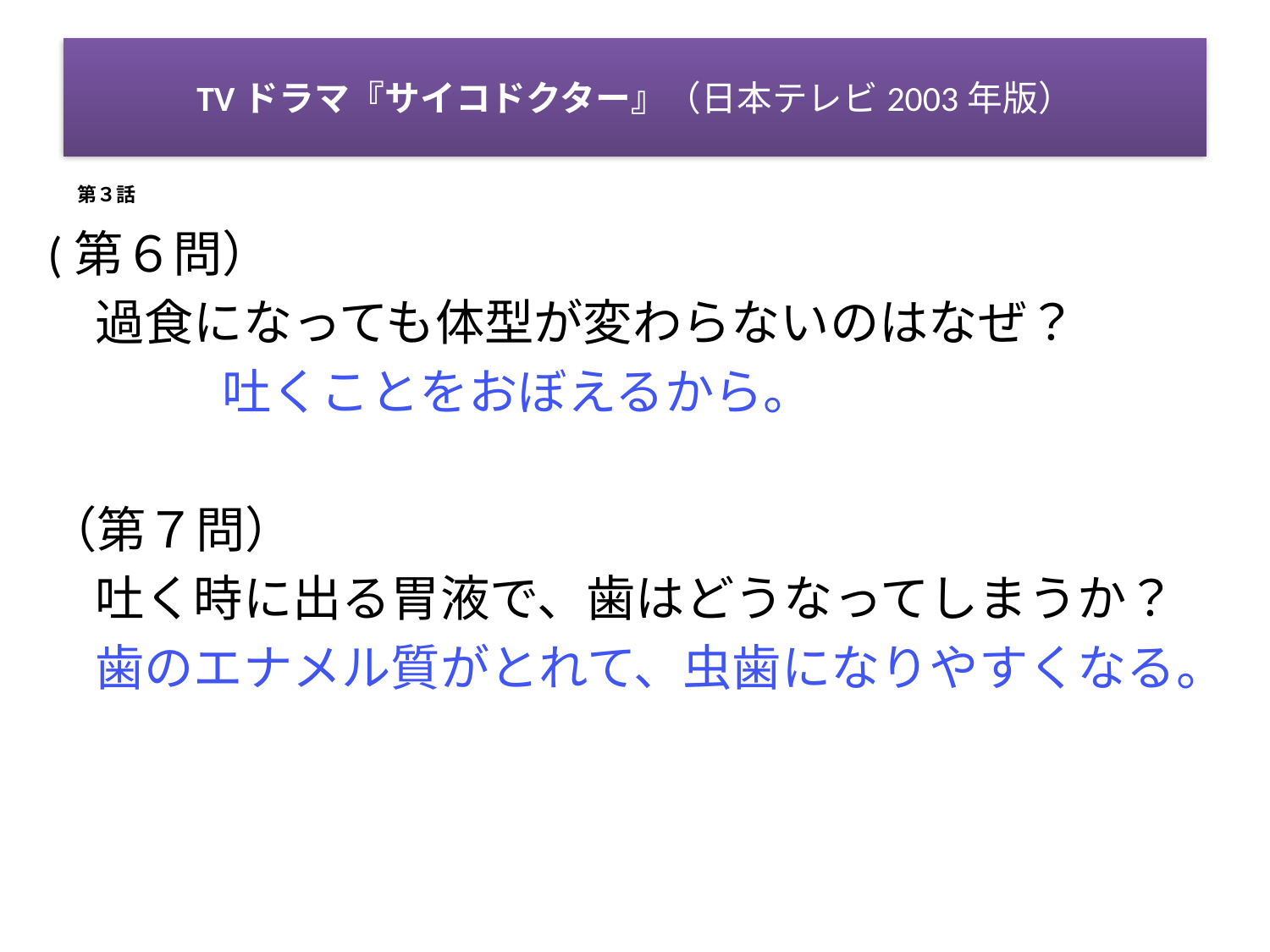

# TVドラマ『サイコドクター』（日本テレビ2003年版）
第３話
(第６問）
	過食になっても体型が変わらないのはなぜ？
　	吐くことをおぼえるから。

（第７問）
	吐く時に出る胃液で、歯はどうなってしまうか？
	歯のエナメル質がとれて、虫歯になりやすくなる。